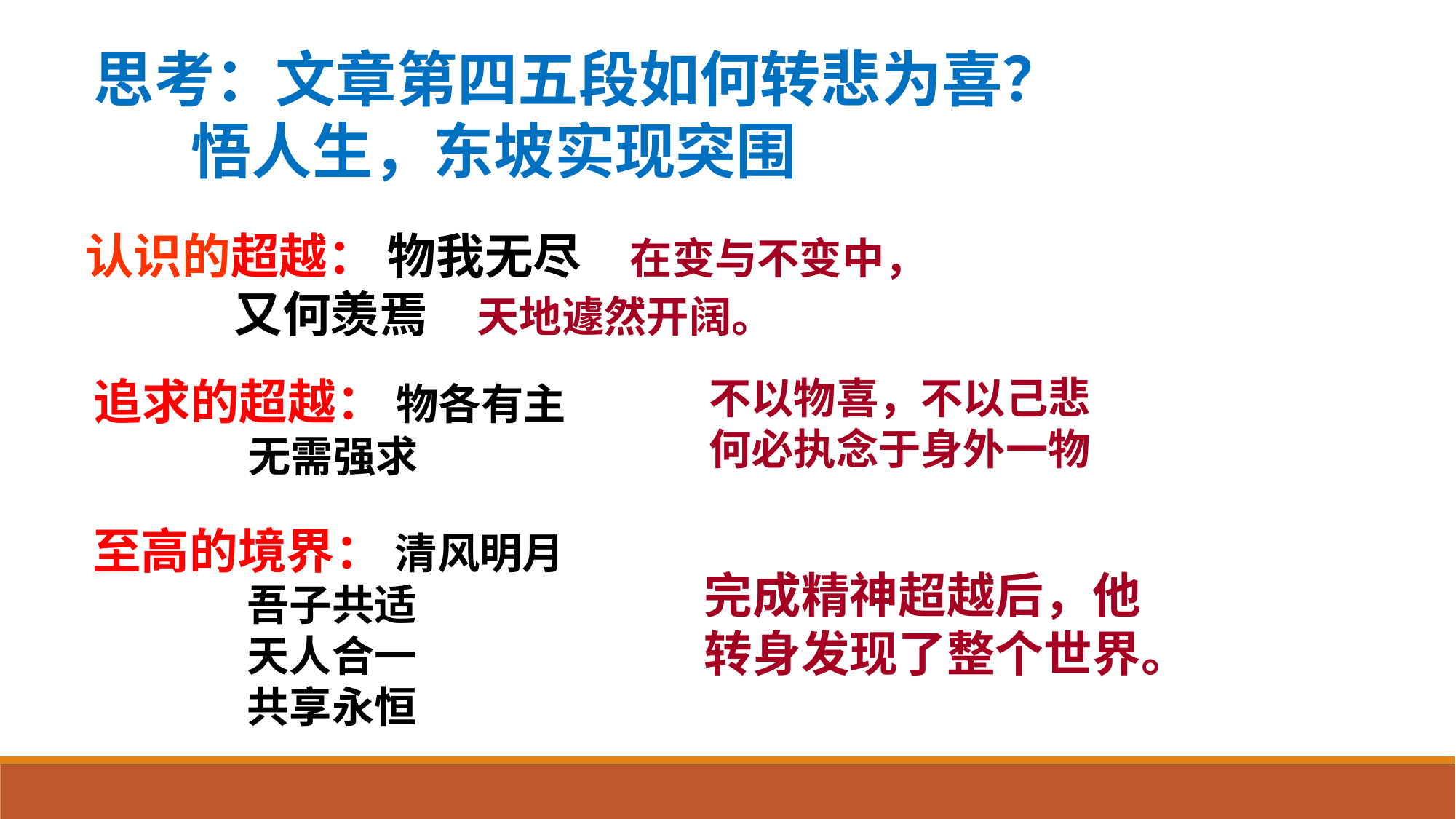

思考：文章第四五段如何转悲为喜？
      悟人生，东坡实现突围

认识的超越： 物我无尽     在变与不变中，
                       又何羡焉      天地遽然开阔。

追求的超越： 物各有主
               无需强求
 不以物喜，不以己悲
 何必执念于身外一物
至高的境界： 清风明月
               吾子共适
               天人合一
               共享永恒
完成精神超越后，他
转身发现了整个世界。